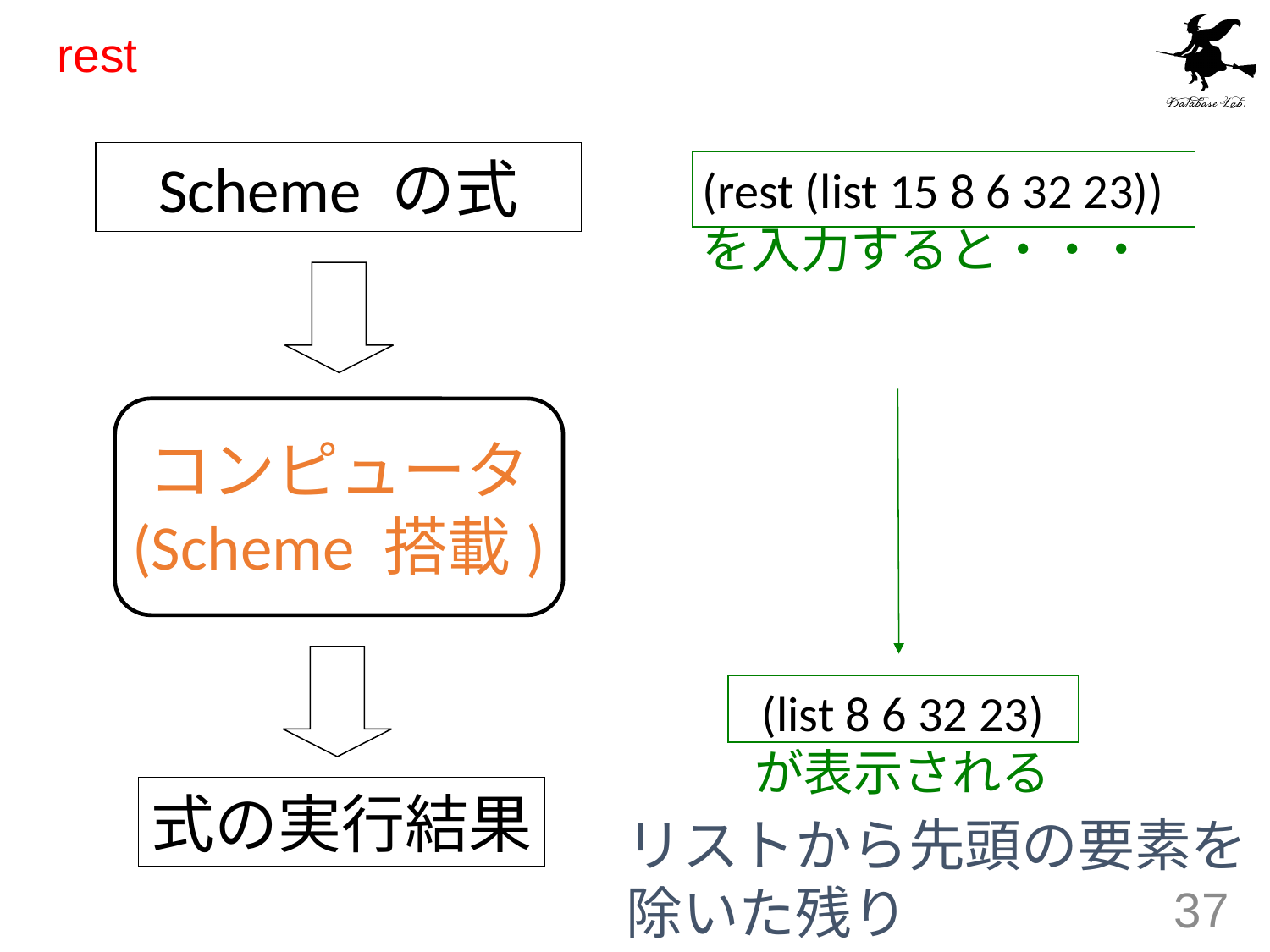

# rest

(rest (list 15 8 6 32 23))
を入力すると・・・
Scheme の式

コンピュータ
(Scheme 搭載)

(list 8 6 32 23)
が表示される

式の実行結果
リストから先頭の要素を
除いた残り
37